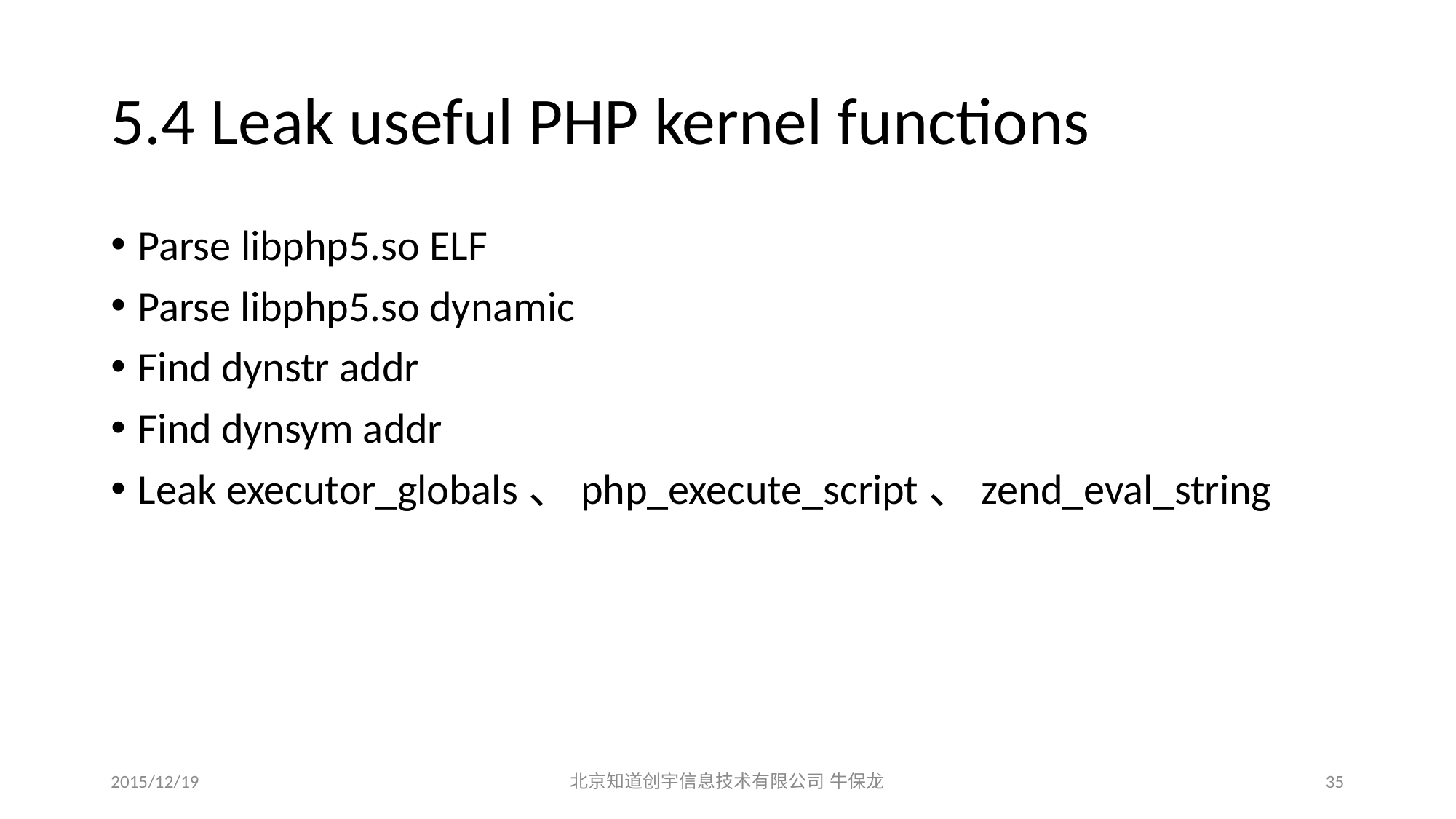

# 5.4 Leak useful PHP kernel functions
Parse libphp5.so ELF
Parse libphp5.so dynamic
Find dynstr addr
Find dynsym addr
Leak executor_globals、php_execute_script、zend_eval_string
2015/12/19
北京知道创宇信息技术有限公司 牛保龙
35